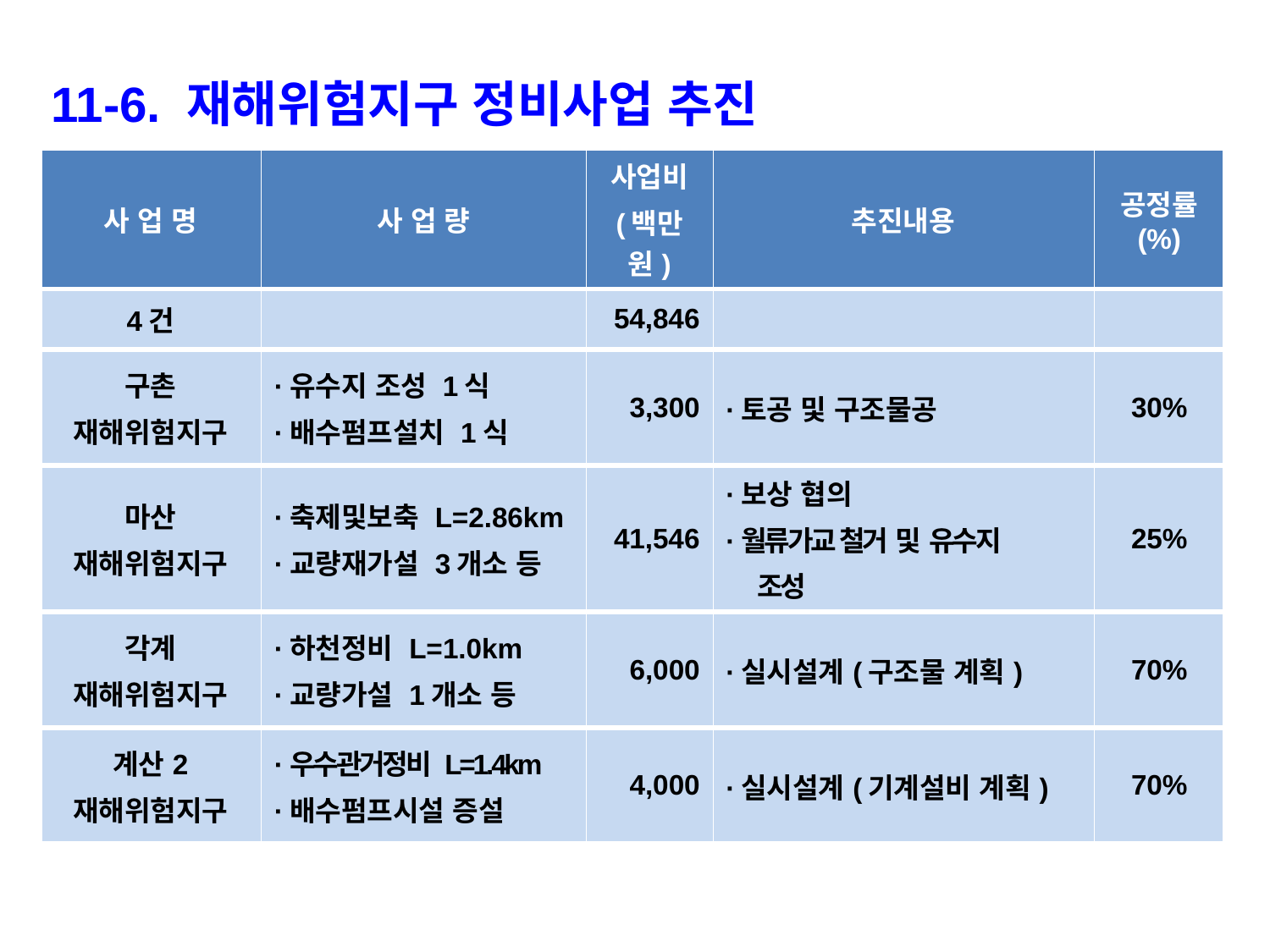

11-6. 재해위험지구 정비사업 추진
| 사 업 명 | 사 업 량 | 사업비 (백만원) | 추진내용 | 공정률 (%) |
| --- | --- | --- | --- | --- |
| 4건 |  | 54,846 |  |  |
| 구촌 재해위험지구 | ·유수지 조성 1식 ·배수펌프설치 1식 | 3,300 | ·토공 및 구조물공 | 30% |
| 마산 재해위험지구 | ·축제및보축 L=2.86km ·교량재가설 3개소 등 | 41,546 | ·보상 협의 ·월류가교 철거 및 유수지 조성 | 25% |
| 각계 재해위험지구 | ·하천정비 L=1.0km ·교량가설 1개소 등 | 6,000 | ·실시설계(구조물 계획) | 70% |
| 계산2 재해위험지구 | ·우수관거정비 L=1.4km ·배수펌프시설 증설 | 4,000 | ·실시설계(기계설비 계획) | 70% |